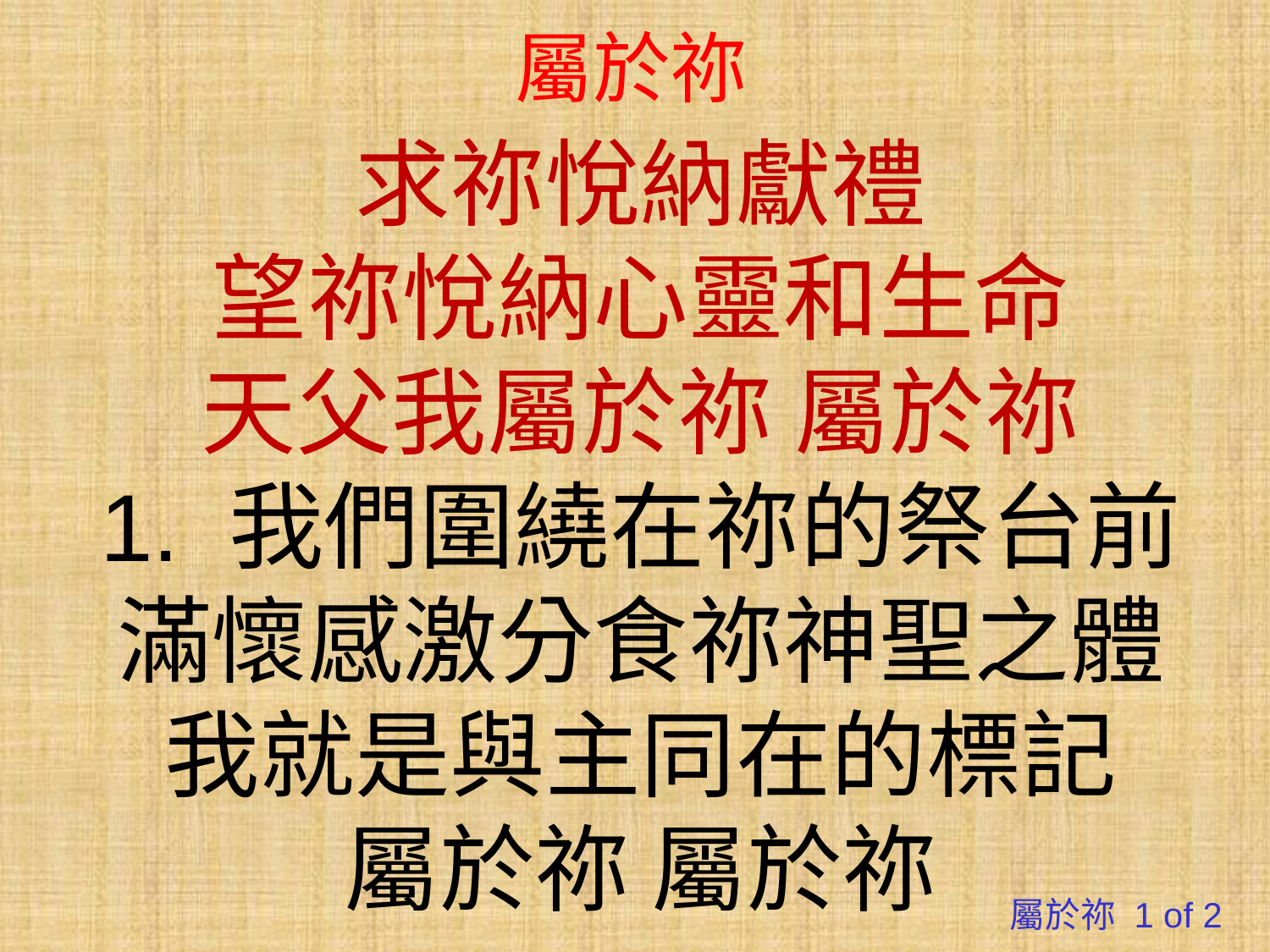

# 屬於祢
求祢悅納獻禮
望祢悅納心靈和生命
天父我屬於祢 屬於祢
1. 我們圍繞在祢的祭台前
滿懷感激分食祢神聖之體
我就是與主同在的標記
屬於祢 屬於祢
屬於祢 1 of 2